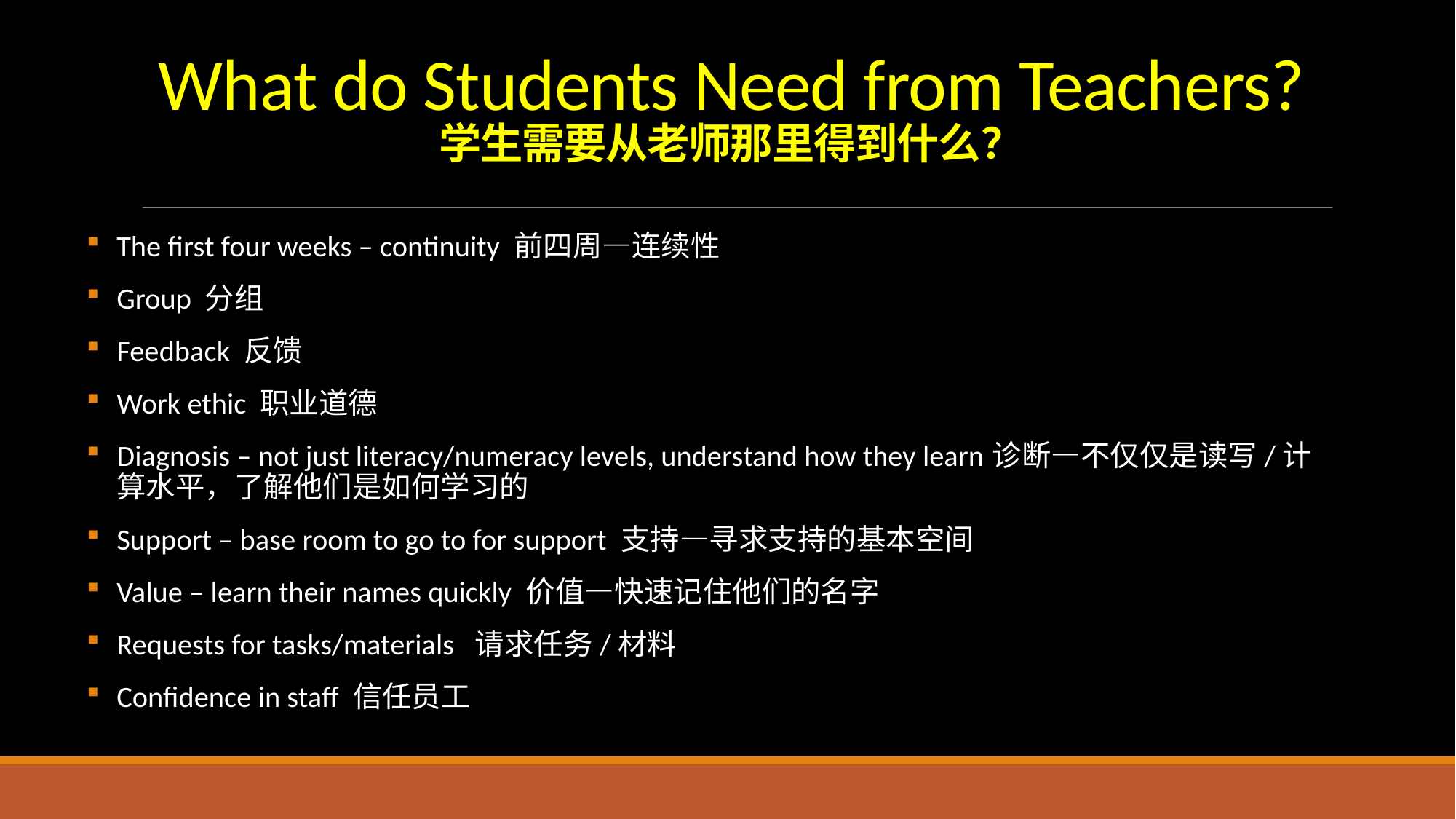

# What do Students Need from Teachers? 学生需要从老师那里得到什么？
The first four weeks – continuity 前四周—连续性
Group 分组
Feedback 反馈
Work ethic 职业道德
Diagnosis – not just literacy/numeracy levels, understand how they learn诊断—不仅仅是读写/计算水平，了解他们是如何学习的
Support – base room to go to for support 支持—寻求支持的基本空间
Value – learn their names quickly 价值—快速记住他们的名字
Requests for tasks/materials  请求任务/材料
Confidence in staff 信任员工